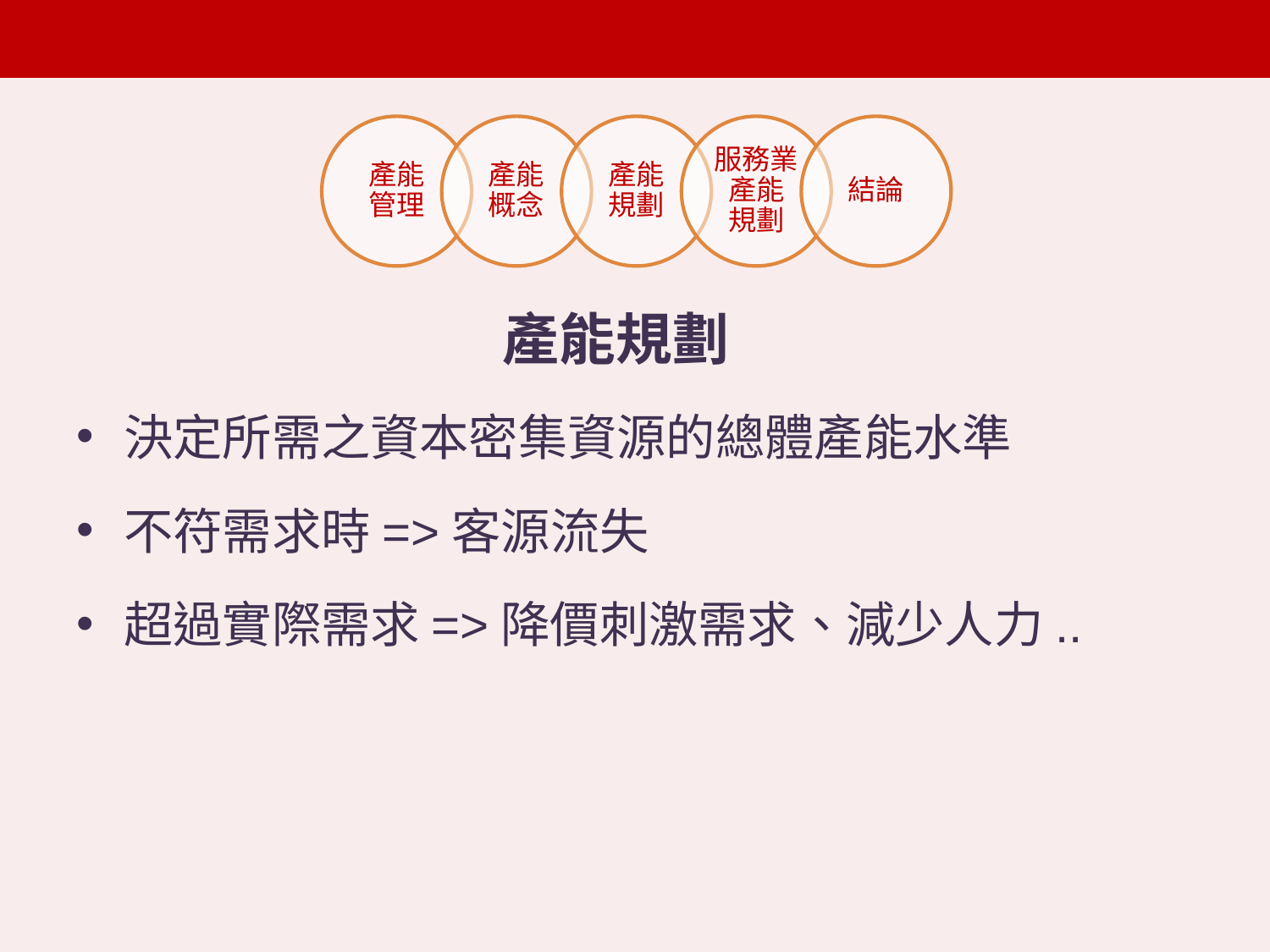

產能
管理
產能
概念
產能
規劃
服務業產能
規劃
結論
                                產能規劃

決定所需之資本密集資源的總體產能水準

不符需求時=>客源流失

超過實際需求=>降價刺激需求、減少人力..